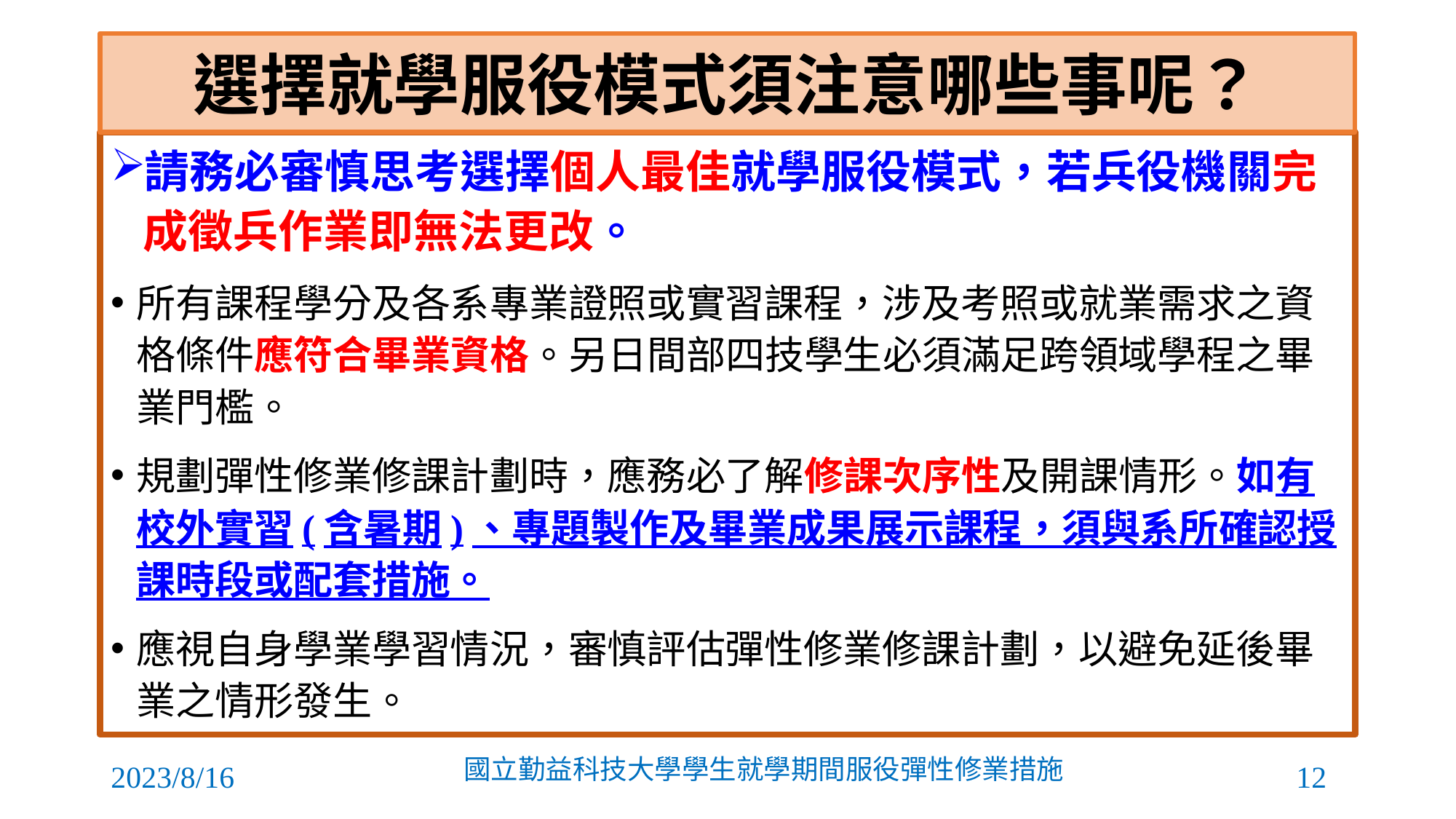

選擇就學服役模式須注意哪些事呢？
請務必審慎思考選擇個人最佳就學服役模式，若兵役機關完成徵兵作業即無法更改。
所有課程學分及各系專業證照或實習課程，涉及考照或就業需求之資格條件應符合畢業資格。另日間部四技學生必須滿足跨領域學程之畢業門檻。
規劃彈性修業修課計劃時，應務必了解修課次序性及開課情形。如有校外實習(含暑期)、專題製作及畢業成果展示課程，須與系所確認授課時段或配套措施。
應視自身學業學習情況，審慎評估彈性修業修課計劃，以避免延後畢業之情形發生。
國立勤益科技大學學生就學期間服役彈性修業措施
2023/8/16
12